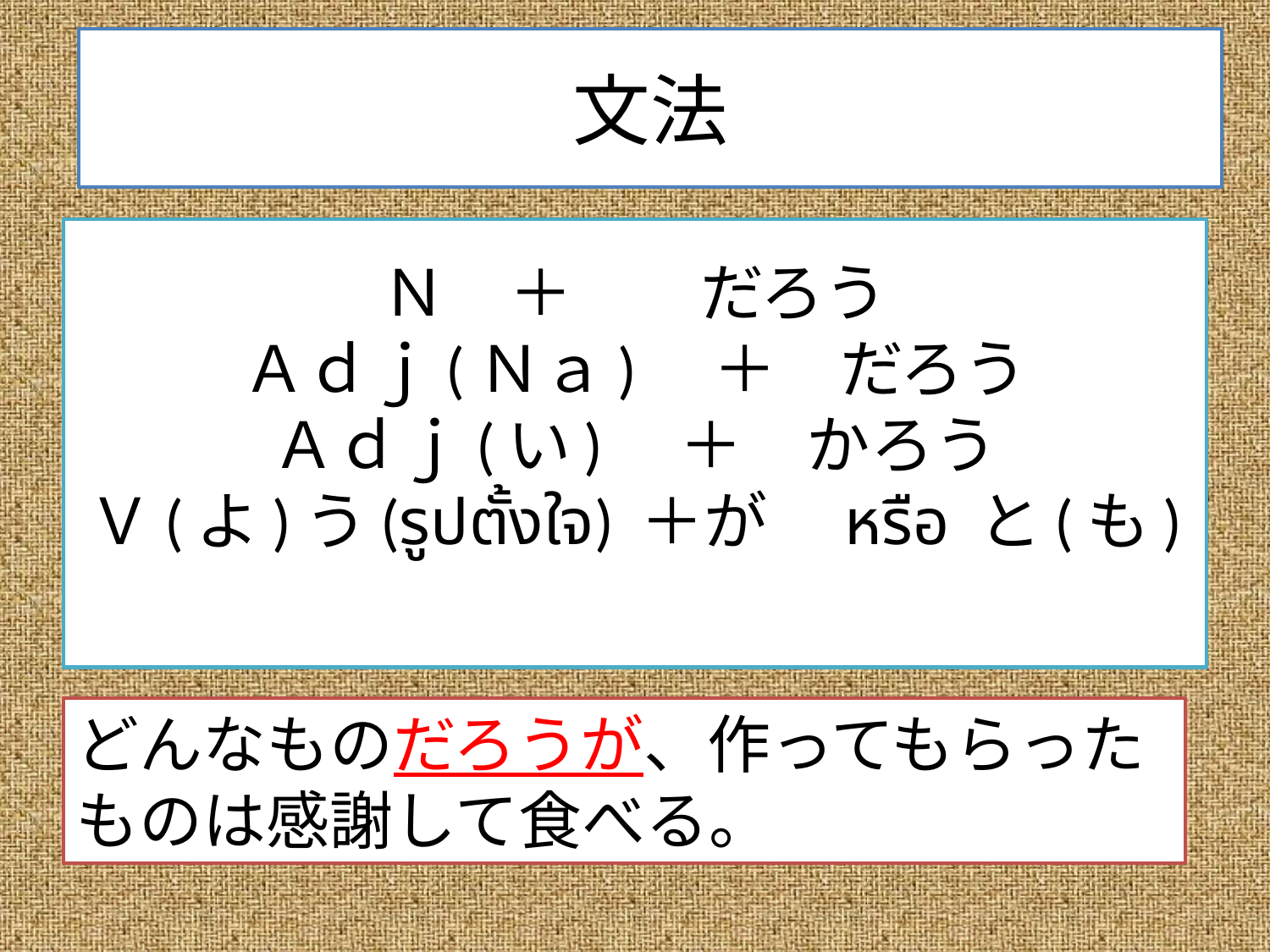

文法
# Ｎ　＋　　だろう Ａｄｊ(Ｎａ)　＋　だろう Ａｄｊ(い)　＋　かろう Ｖ(よ)う(รูปตั้งใจ) ＋が　หรือ と(も)
どんなものだろうが、作ってもらったものは感謝して食べる。